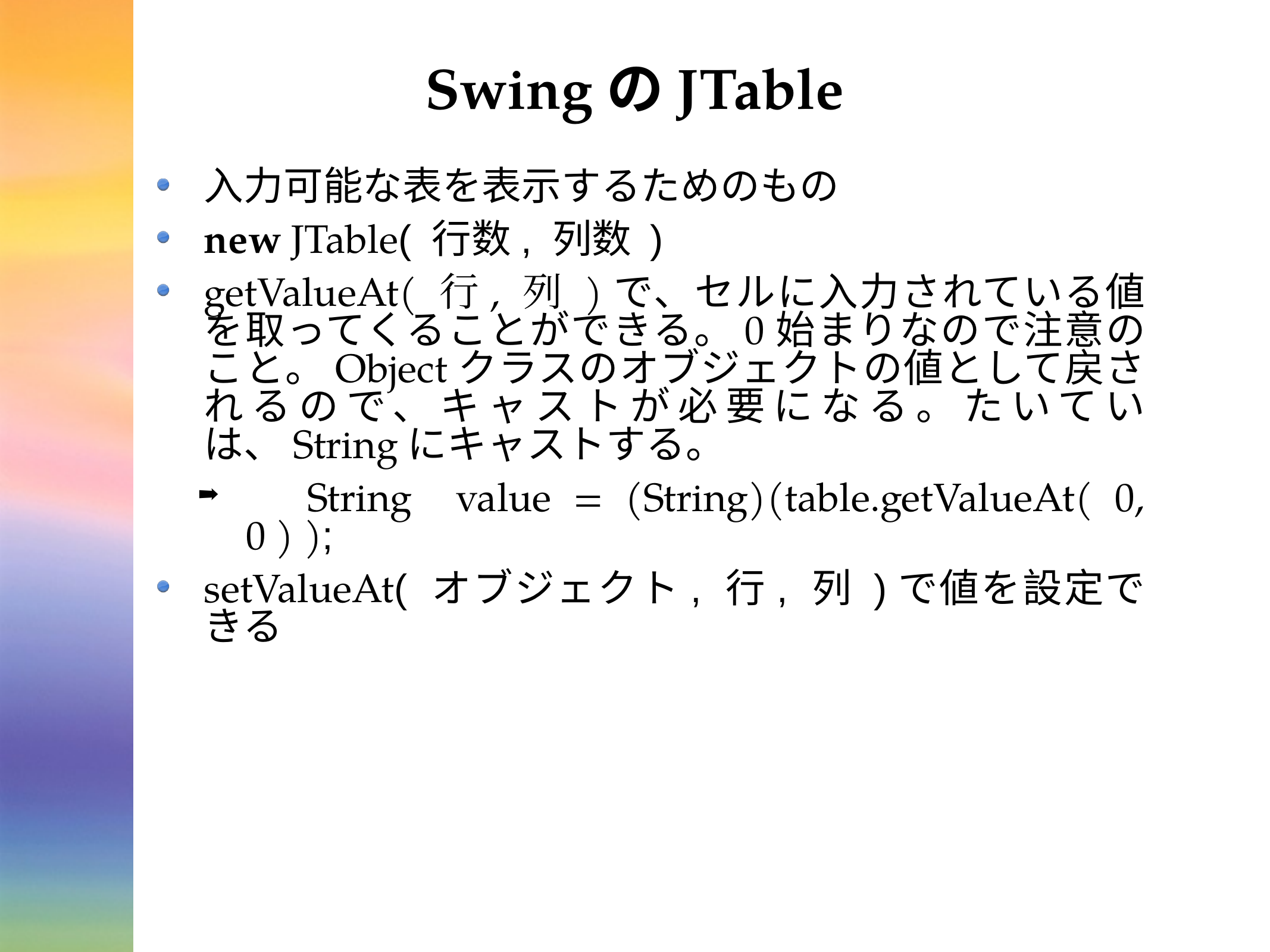

# SwingのJTable
入力可能な表を表示するためのもの
new JTable( 行数, 列数 )
getValueAt( 行, 列 )で、セルに入力されている値を取ってくることができる。0始まりなので注意のこと。Objectクラスのオブジェクトの値として戻されるので、キャストが必要になる。たいていは、Stringにキャストする。
　String  value = (String)(table.getValueAt( 0, 0 ) );
setValueAt( オブジェクト, 行, 列 )で値を設定できる